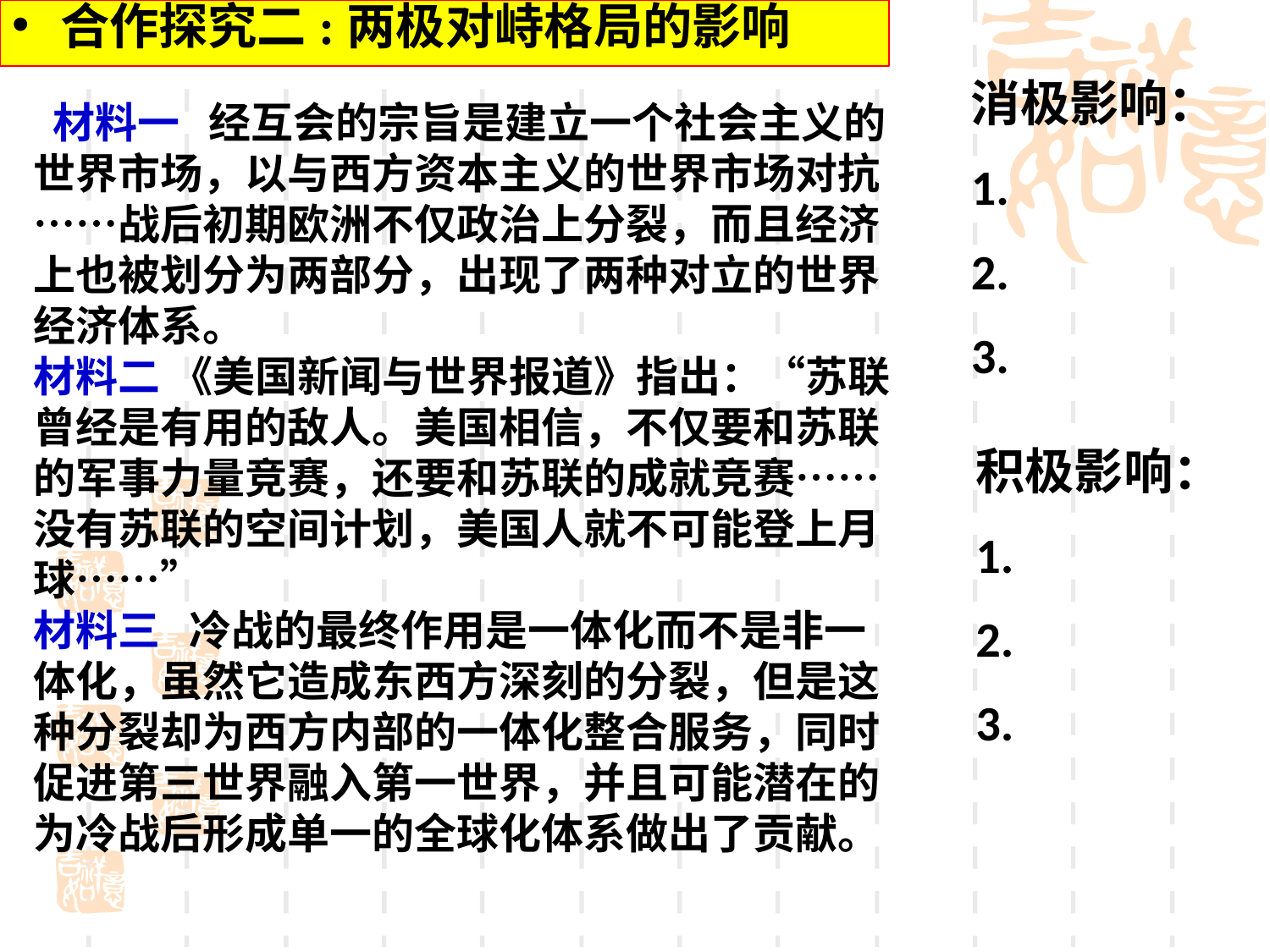

合作探究二:两极对峙格局的影响

消极影响：
1.
2.
3.

 材料一   经互会的宗旨是建立一个社会主义的世界市场，以与西方资本主义的世界市场对抗……战后初期欧洲不仅政治上分裂，而且经济上也被划分为两部分，出现了两种对立的世界经济体系。
材料二 《美国新闻与世界报道》指出：“苏联曾经是有用的敌人。美国相信，不仅要和苏联的军事力量竞赛，还要和苏联的成就竞赛……没有苏联的空间计划，美国人就不可能登上月球……”
材料三   冷战的最终作用是一体化而不是非一体化，虽然它造成东西方深刻的分裂，但是这种分裂却为西方内部的一体化整合服务，同时促进第三世界融入第一世界，并且可能潜在的为冷战后形成单一的全球化体系做出了贡献。

积极影响：
1.
2.
3.